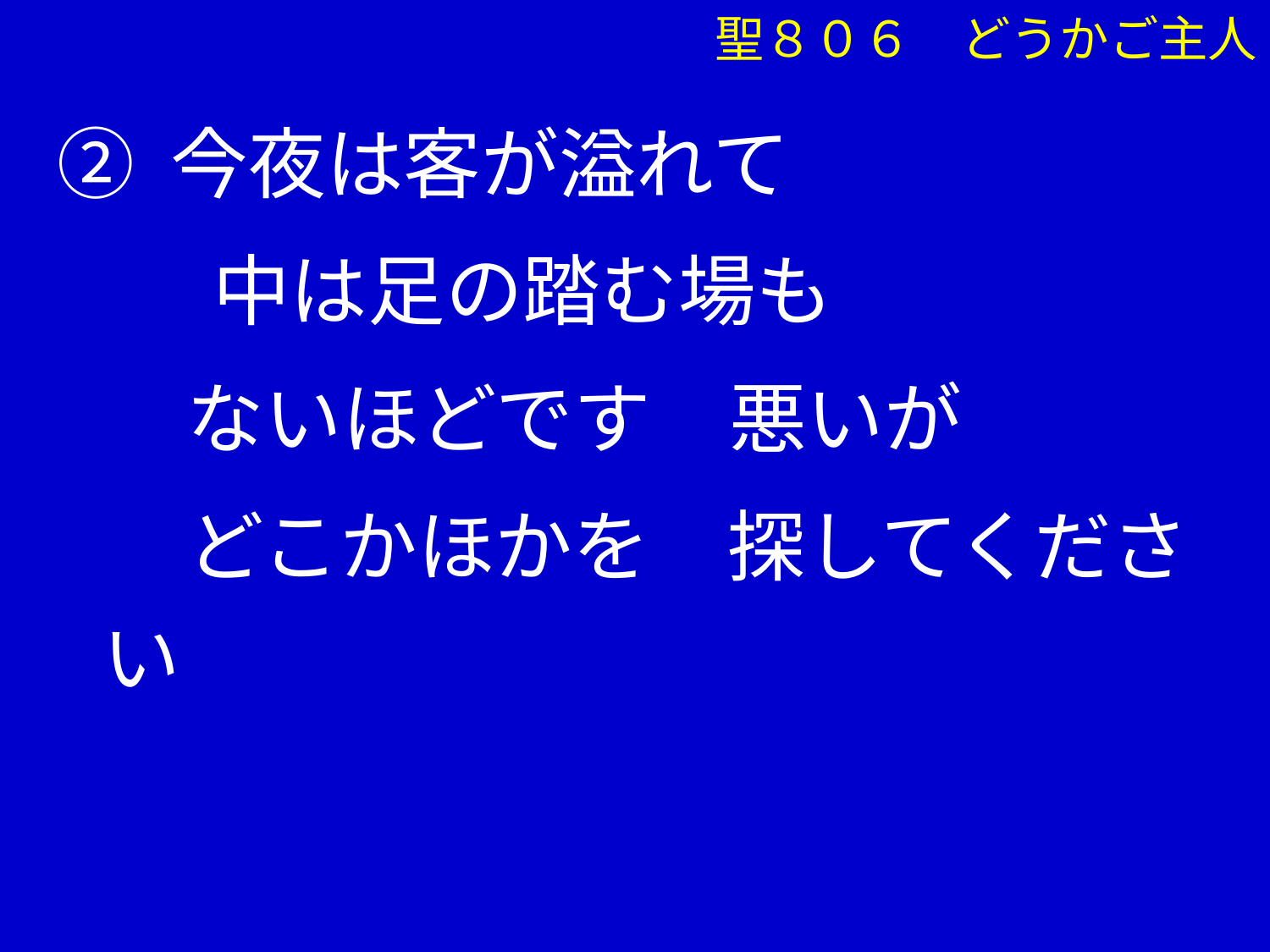

聖８０６　どうかご主人
② 今夜は客が溢れて
　　中は足の踏む場も
　   ないほどです　悪いが
　   どこかほかを　探してください